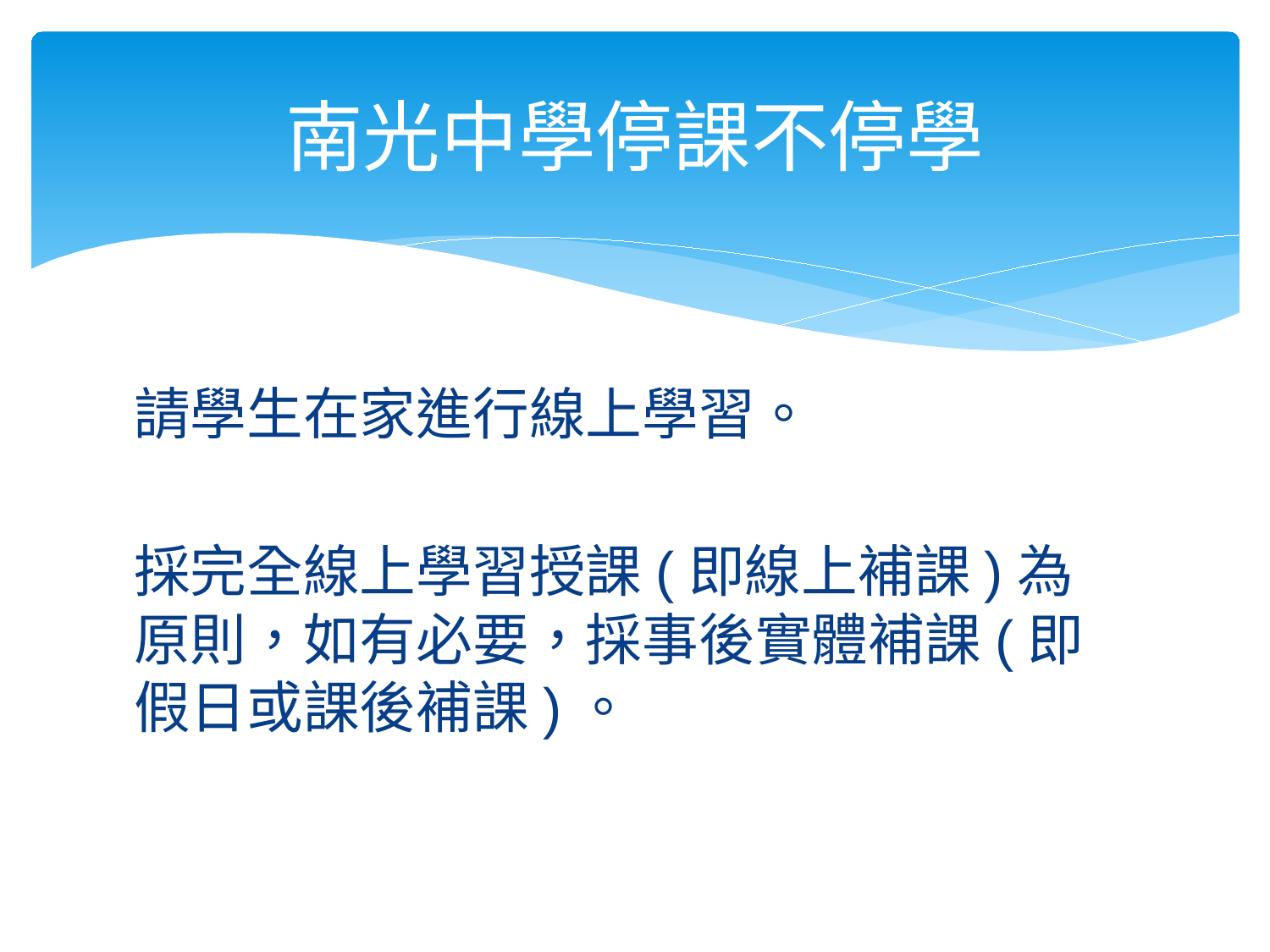

# 南光中學停課不停學
請學生在家進行線上學習。

採完全線上學習授課(即線上補課)為   原則，如有必要，採事後實體補課(即假日或課後補課)。